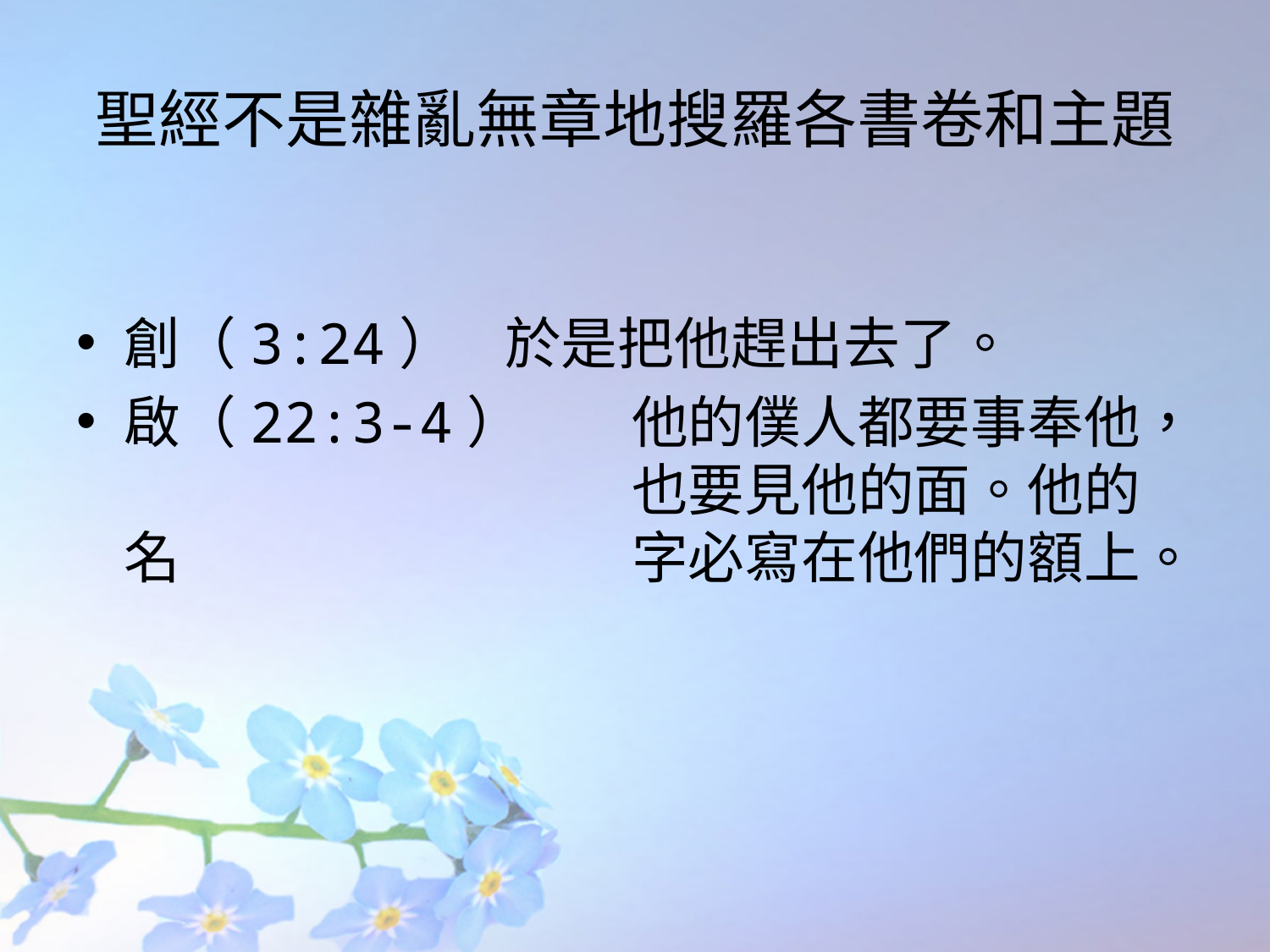

# 聖經不是雜亂無章地搜羅各書卷和主題

創（3:24）	於是把他趕出去了。
啟（22:3-4）	他的僕人都要事奉他，				也要見他的面。他的名				字必寫在他們的額上。